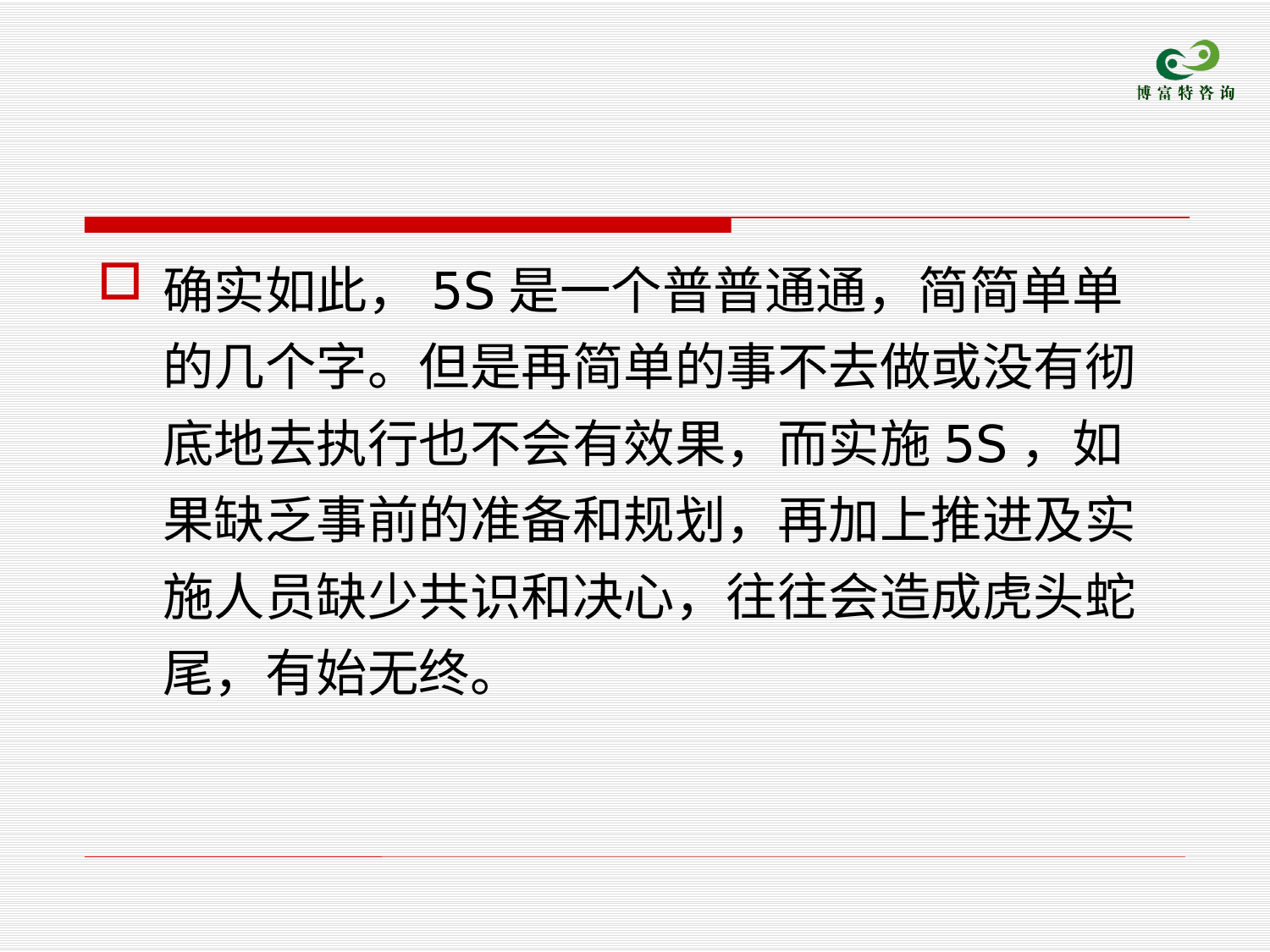

确实如此，5S是一个普普通通，简简单单的几个字。但是再简单的事不去做或没有彻底地去执行也不会有效果，而实施5S，如果缺乏事前的准备和规划，再加上推进及实施人员缺少共识和决心，往往会造成虎头蛇尾，有始无终。

293